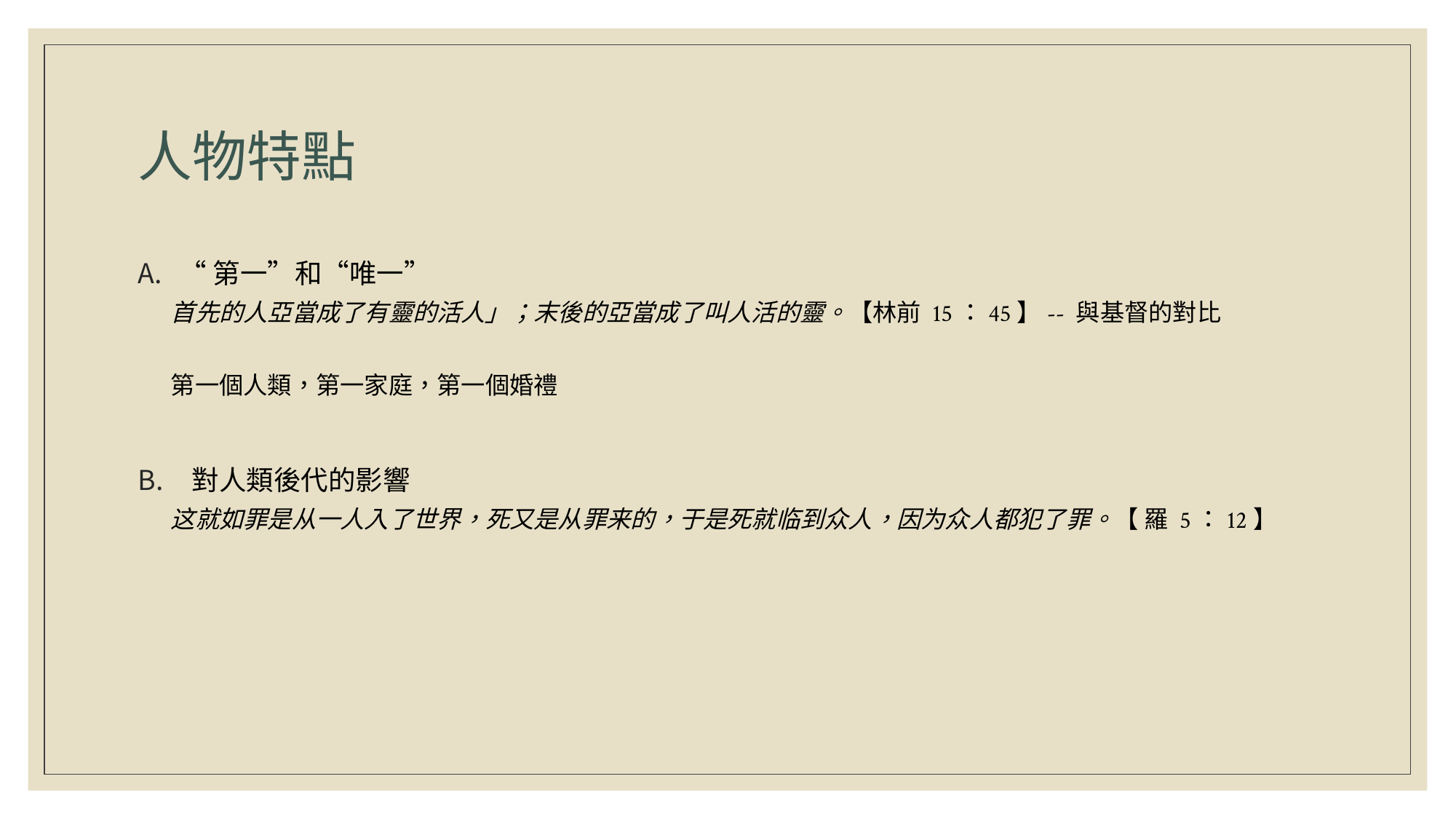

# 人物特點
“第一”和“唯一”
首先的人亞當成了有靈的活人」；末後的亞當成了叫人活的靈。【林前 15：45】-- 與基督的對比

第一個人類，第一家庭，第一個婚禮

 對人類後代的影響
这就如罪是从一人入了世界，死又是从罪来的，于是死就临到众人，因为众人都犯了罪。【 羅 5：12】